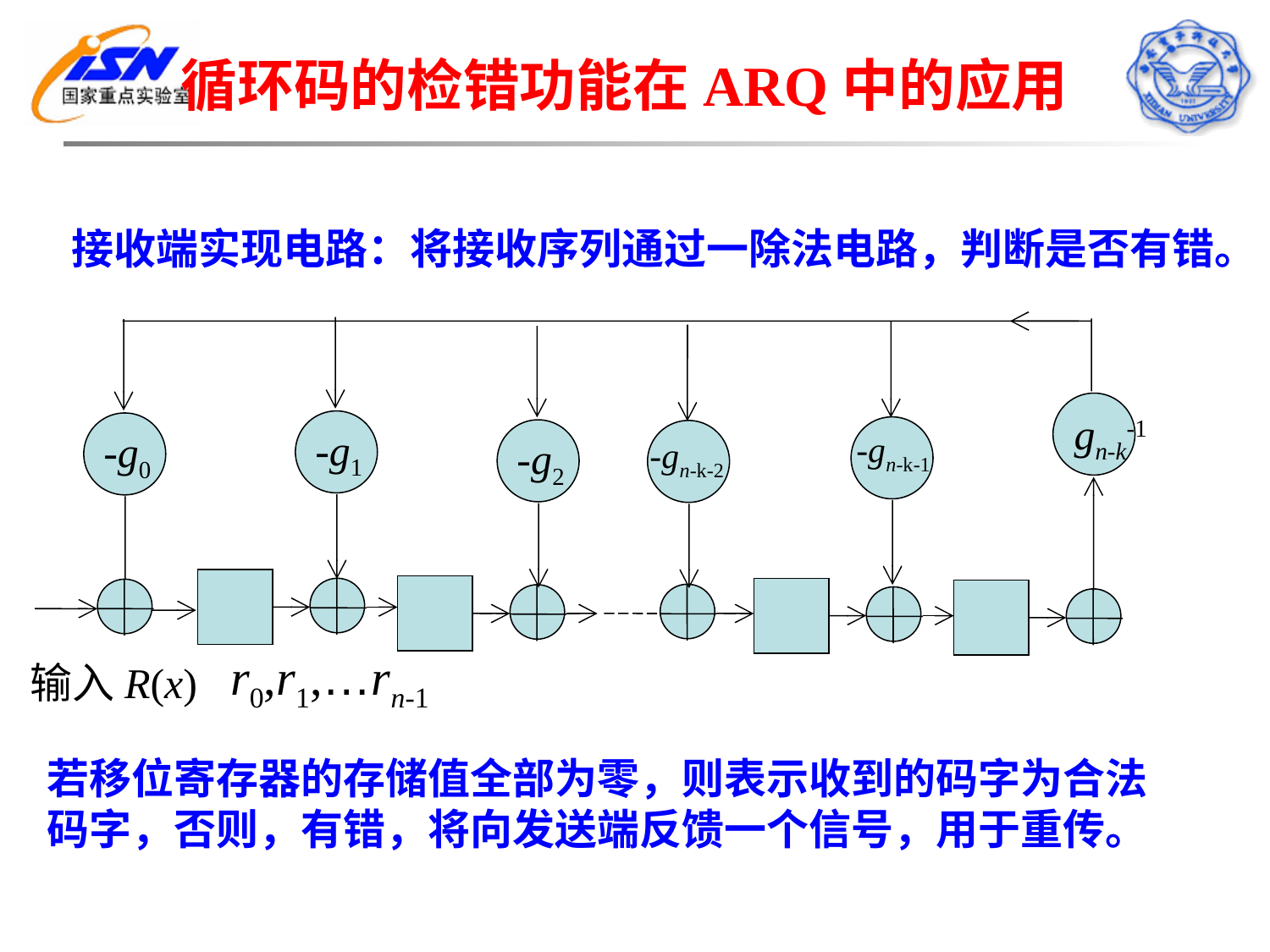

循环码的检错功能在ARQ中的应用
接收端实现电路：将接收序列通过一除法电路，判断是否有错。

-g1

-g2

gn-k-1

-g0
-gn-k-1
-gn-k-2

r0,r1,…rn-1
输入R(x)
若移位寄存器的存储值全部为零，则表示收到的码字为合法
码字，否则，有错，将向发送端反馈一个信号，用于重传。